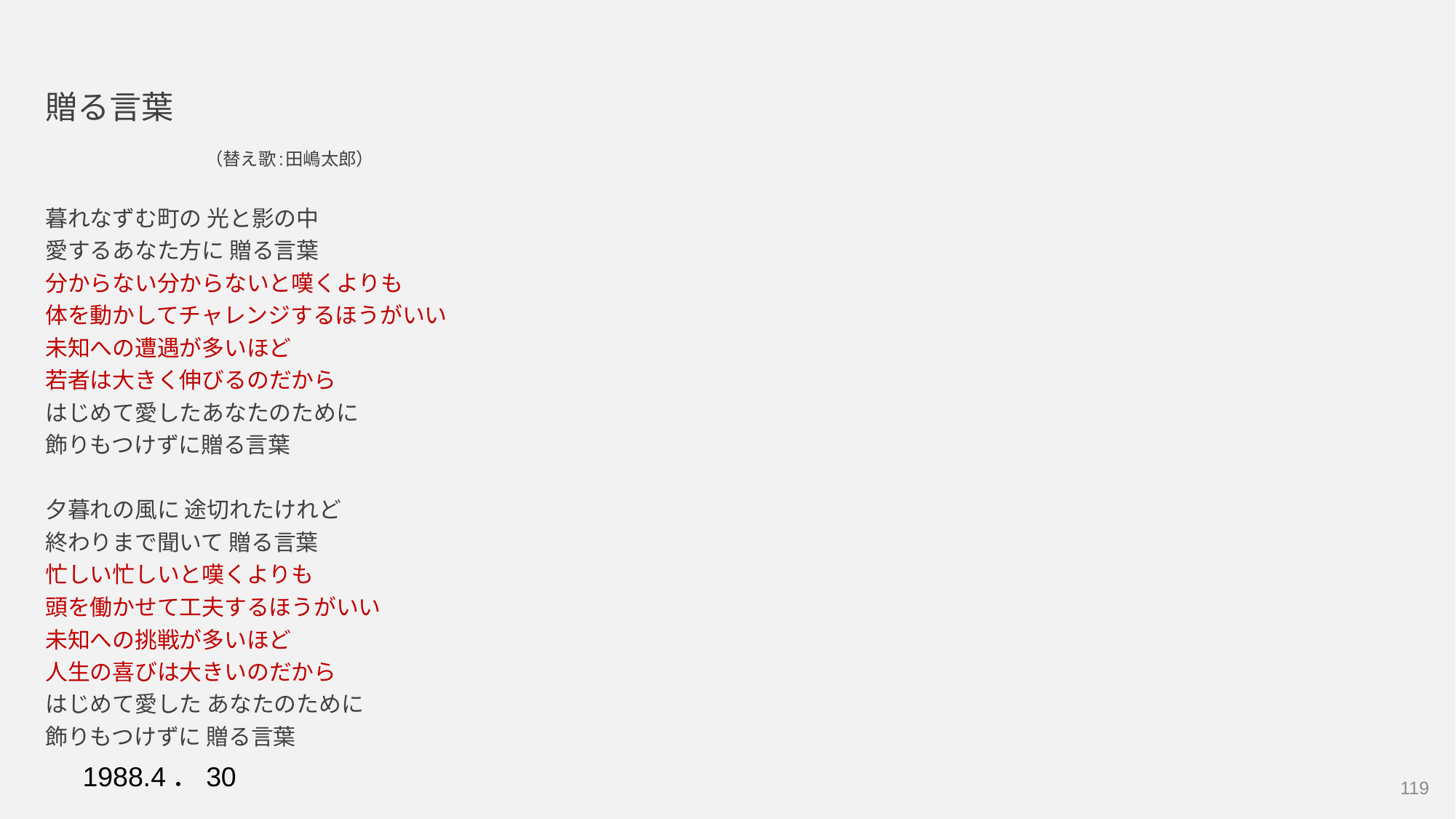

# 贈る言葉 　　　　　（替え歌:田嶋太郎） 暮れなずむ町の 光と影の中 愛するあなた方に 贈る言葉 分からない分からないと嘆くよりも 体を動かしてチャレンジするほうがいい 未知への遭遇が多いほど 若者は大きく伸びるのだから はじめて愛したあなたのために 飾りもつけずに贈る言葉 夕暮れの風に 途切れたけれど 終わりまで聞いて 贈る言葉 忙しい忙しいと嘆くよりも 頭を働かせて工夫するほうがいい 未知への挑戦が多いほど 人生の喜びは大きいのだから はじめて愛した あなたのために 飾りもつけずに 贈る言葉
1988.4．30
119